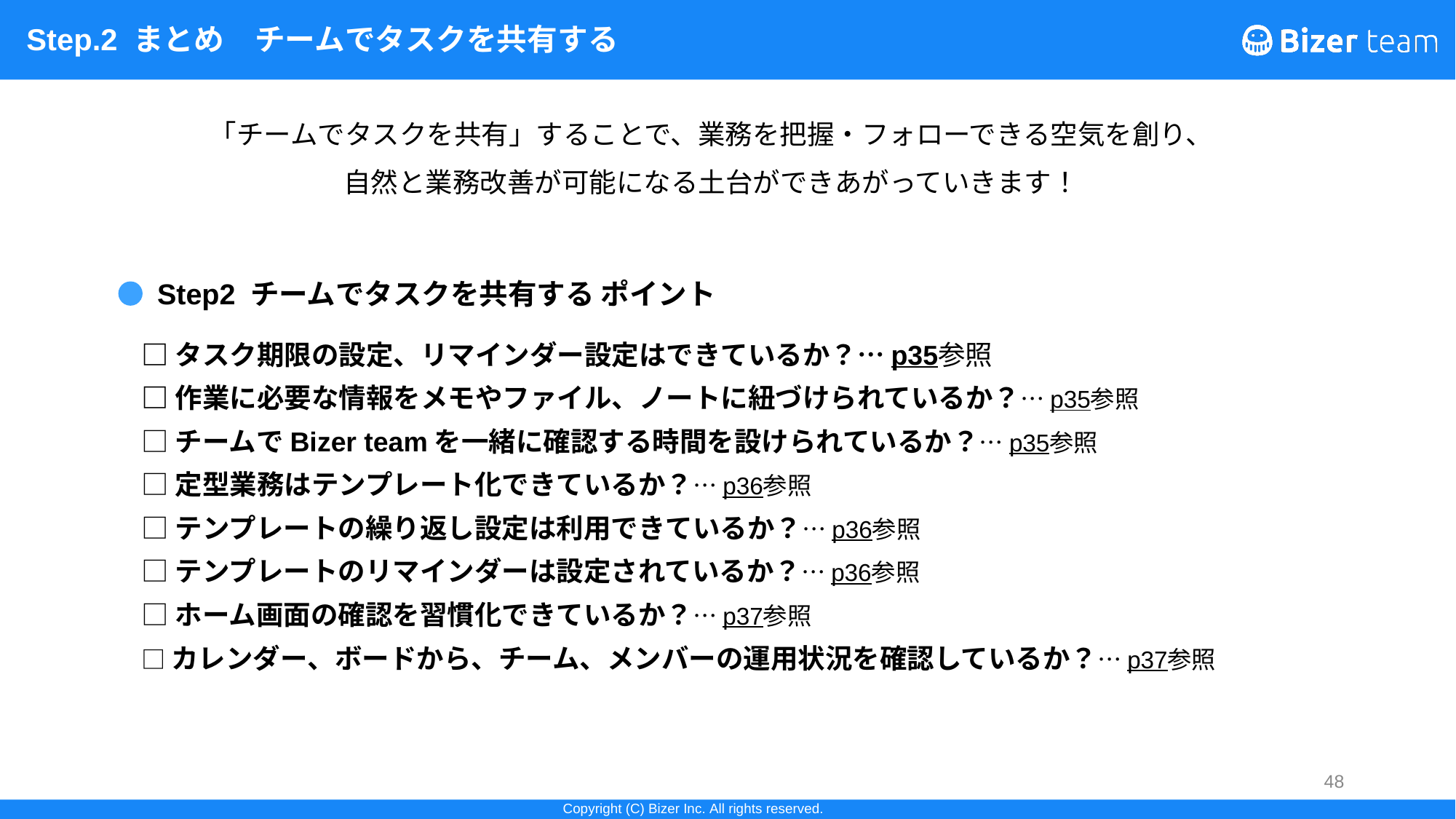

# Step.2 まとめ　チームでタスクを共有する
「チームでタスクを共有」することで、業務を把握・フォローできる空気を創り、
自然と業務改善が可能になる土台ができあがっていきます！
Step2 チームでタスクを共有する ポイント

□タスク期限の設定、リマインダー設定はできているか？…p35参照
□作業に必要な情報をメモやファイル、ノートに紐づけられているか？…p35参照
□チームでBizer teamを一緒に確認する時間を設けられているか？…p35参照
□定型業務はテンプレート化できているか？…p36参照
□テンプレートの繰り返し設定は利用できているか？…p36参照
□テンプレートのリマインダーは設定されているか？…p36参照
□ホーム画面の確認を習慣化できているか？…p37参照
□カレンダー、ボードから、チーム、メンバーの運用状況を確認しているか？…p37参照
48
48